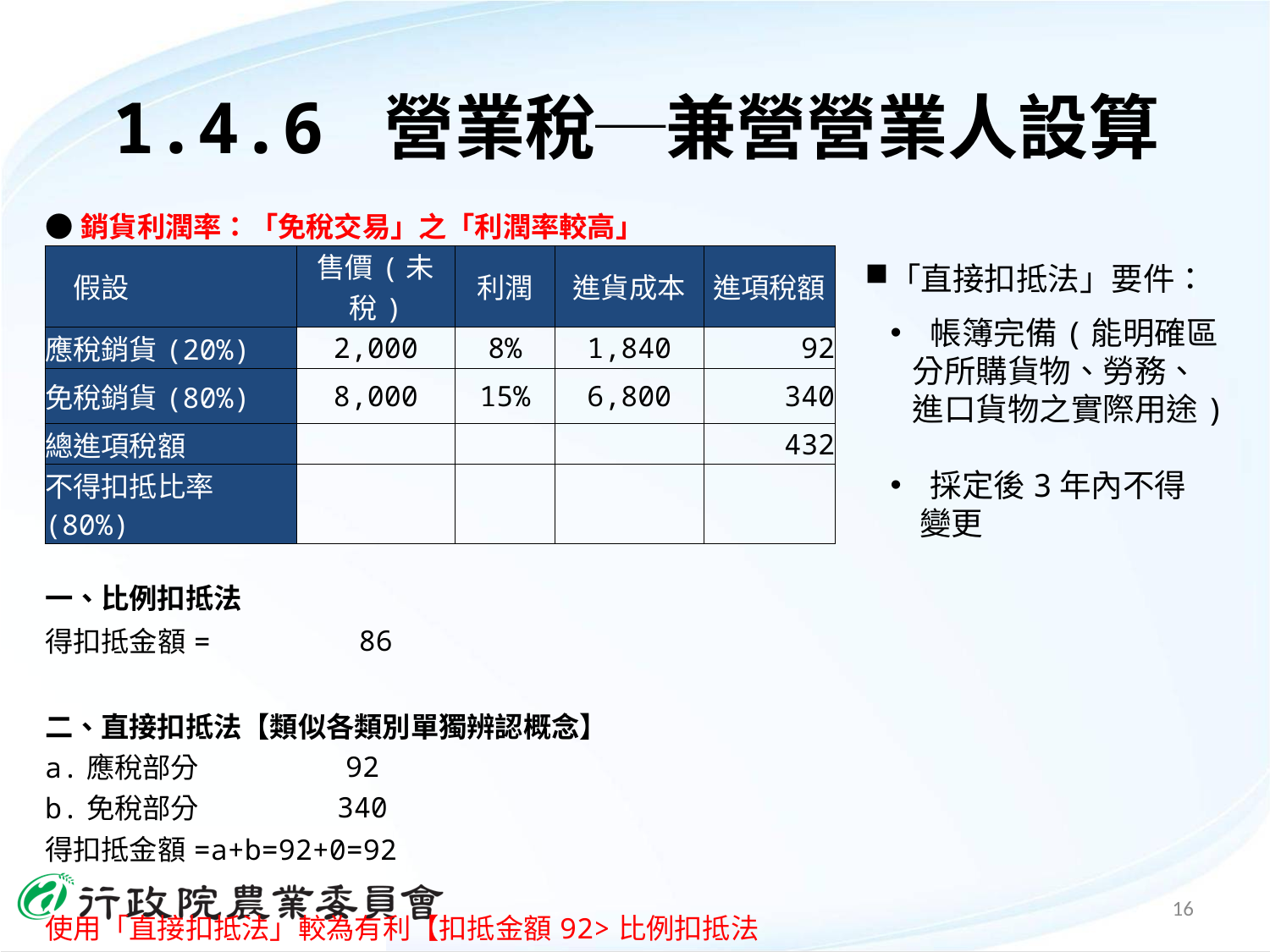

1.4.6 營業稅─兼營營業人設算
| ●銷貨利潤率：「免稅交易」之「利潤率較高」 |  |  |  |  |  |
| --- | --- | --- | --- | --- | --- |
| 假設 | 售價(未稅) |  | 利潤 | 進貨成本 | 進項稅額 |
| 應稅銷貨(20%) | 2,000 |  | 8% | 1,840 | 92 |
| 免稅銷貨(80%) | 8,000 |  | 15% | 6,800 | 340 |
| 總進項稅額 |  |  |  |  | 432 |
| 不得扣抵比率(80%) |  |  |  |  |  |
|  |  |  |  |  |  |
| 一、比例扣抵法 |  |  |  |  |  |
| 得扣抵金額= | 86 |  |  |  |  |
|  |  |  |  |  |  |
| 二、直接扣抵法【類似各類別單獨辨認概念】 |  |  |  |  |  |
| a.應稅部分 | 92 |  |  |  |  |
| b.免稅部分 | 340 |  |  |  |  |
| 得扣抵金額=a+b=92+0=92 |  |  |  |  |  |
|  |  |  |  |  |  |
| 使用「直接扣抵法」較為有利【扣抵金額92>比例扣抵法86】 |  |  |  |  |  |
「直接扣抵法」要件：
帳簿完備(能明確區
  分所購貨物、勞務、
  進口貨物之實際用途)

採定後3年內不得
   變更

16